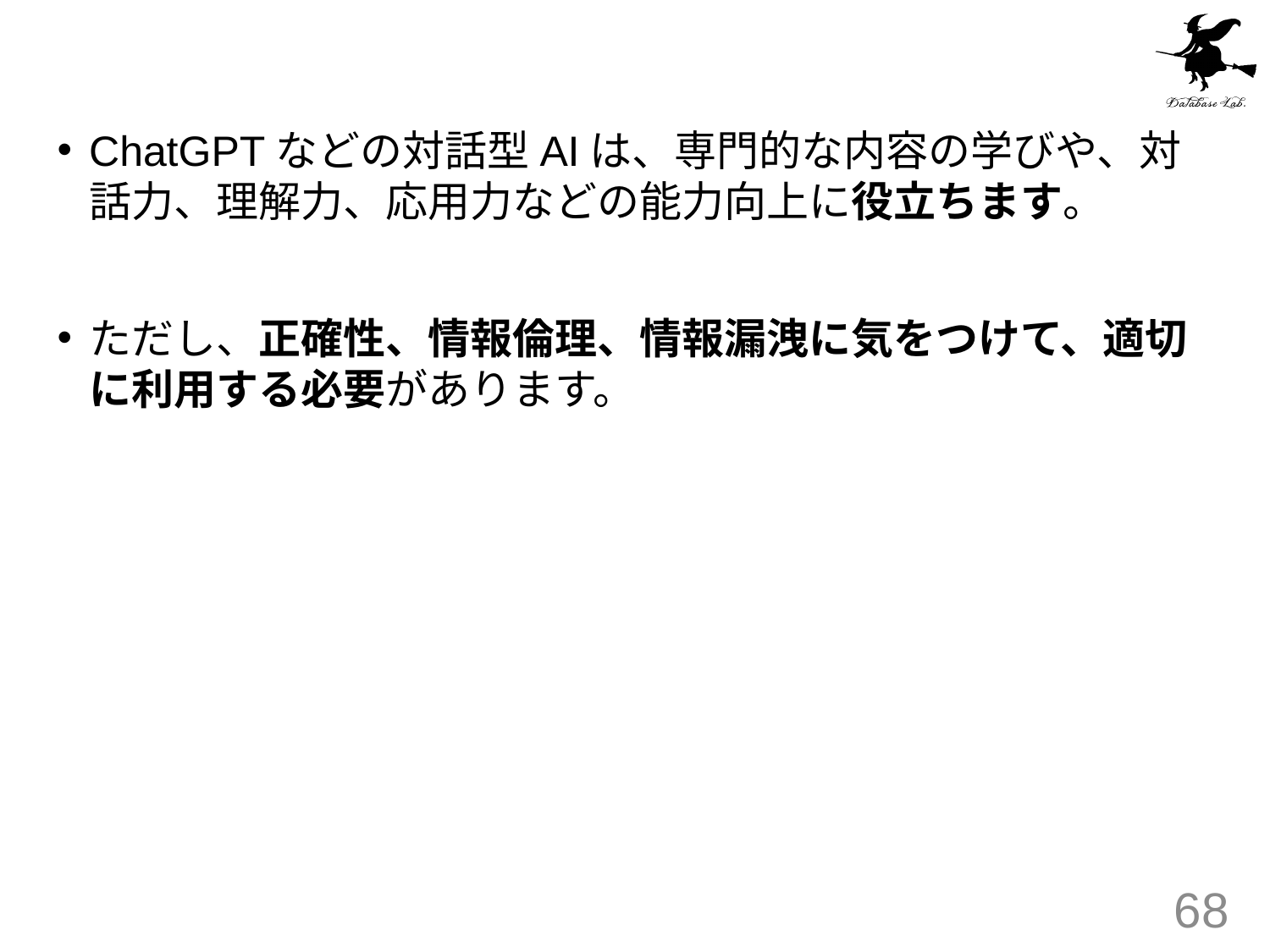

#
ChatGPTなどの対話型AIは、専門的な内容の学びや、対話力、理解力、応用力などの能力向上に役立ちます。

ただし、正確性、情報倫理、情報漏洩に気をつけて、適切に利用する必要があります。
68